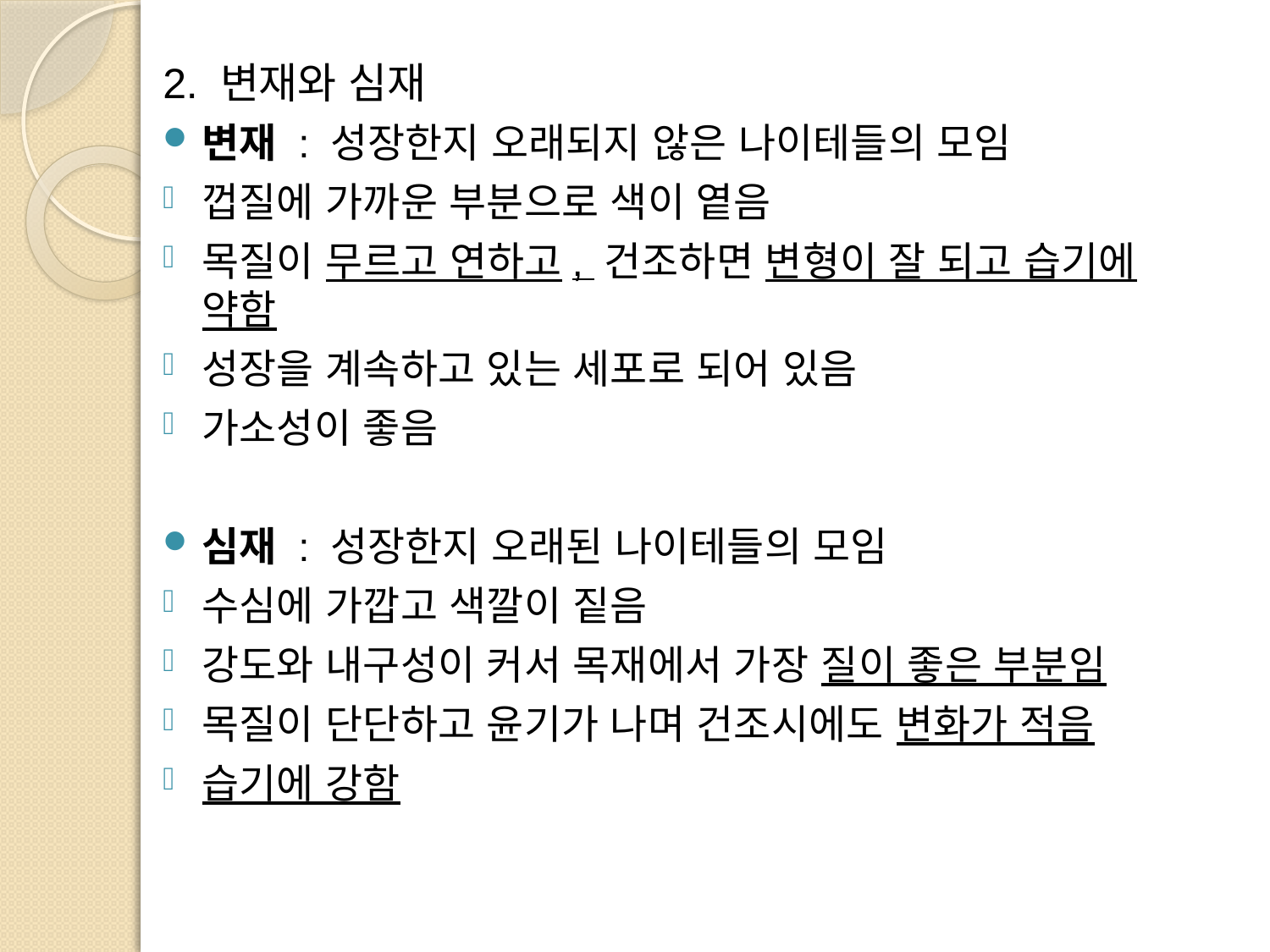

2. 변재와 심재
변재 : 성장한지 오래되지 않은 나이테들의 모임
껍질에 가까운 부분으로 색이 옅음
목질이 무르고 연하고, 건조하면 변형이 잘 되고 습기에 약함
성장을 계속하고 있는 세포로 되어 있음
가소성이 좋음

심재 : 성장한지 오래된 나이테들의 모임
수심에 가깝고 색깔이 짙음
강도와 내구성이 커서 목재에서 가장 질이 좋은 부분임
목질이 단단하고 윤기가 나며 건조시에도 변화가 적음
습기에 강함